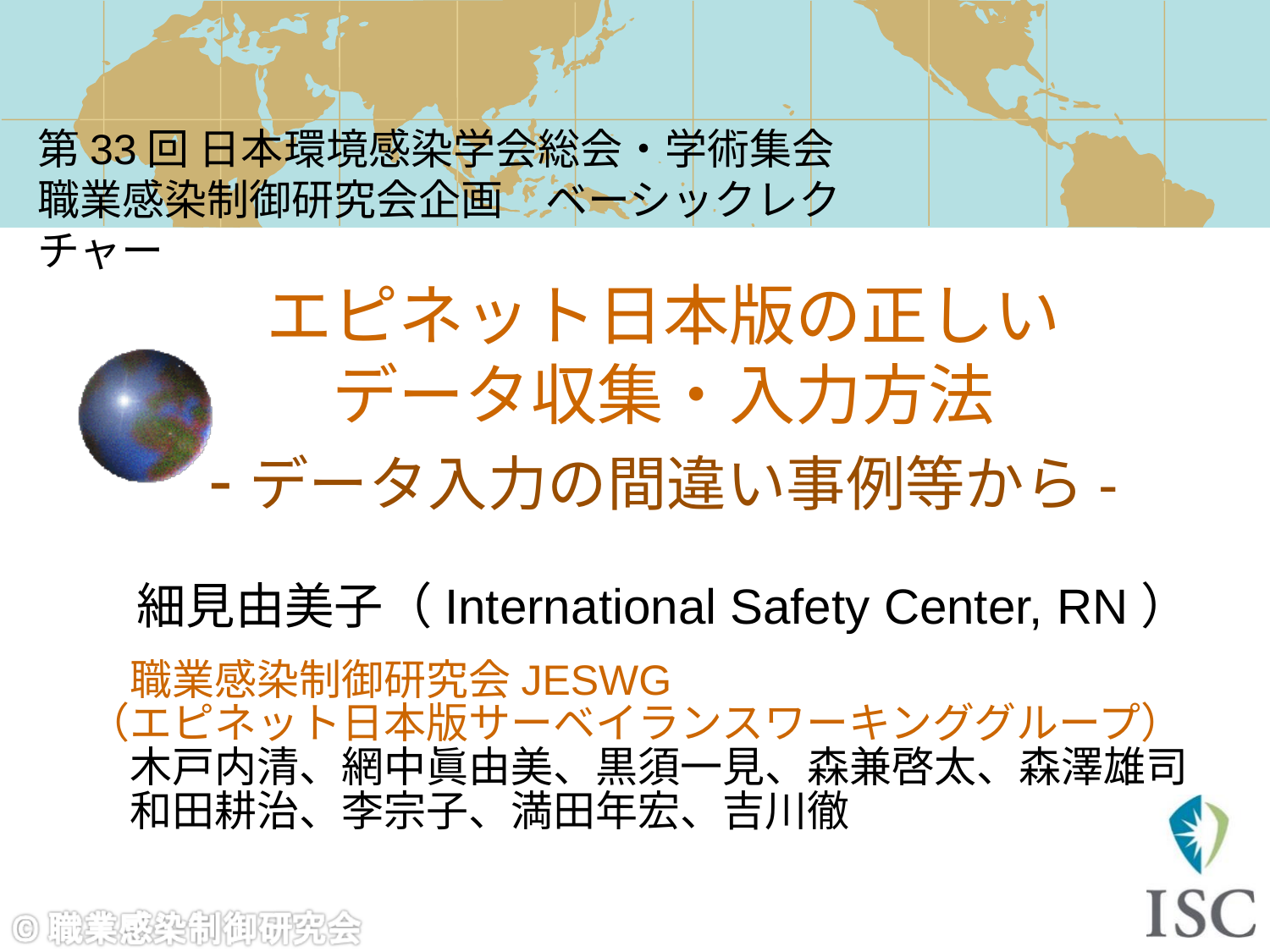

第33回 日本環境感染学会総会・学術集会
職業感染制御研究会企画　ベーシックレクチャー
# エピネット日本版の正しい データ収集・入力方法 -データ入力の間違い事例等から-
　細見由美子（International Safety Center, RN）

　職業感染制御研究会JESWG
（エピネット日本版サーベイランスワーキンググループ）
　木戸内清、網中眞由美、黒須一見、森兼啓太、森澤雄司
　和田耕治、李宗子、満田年宏、吉川徹